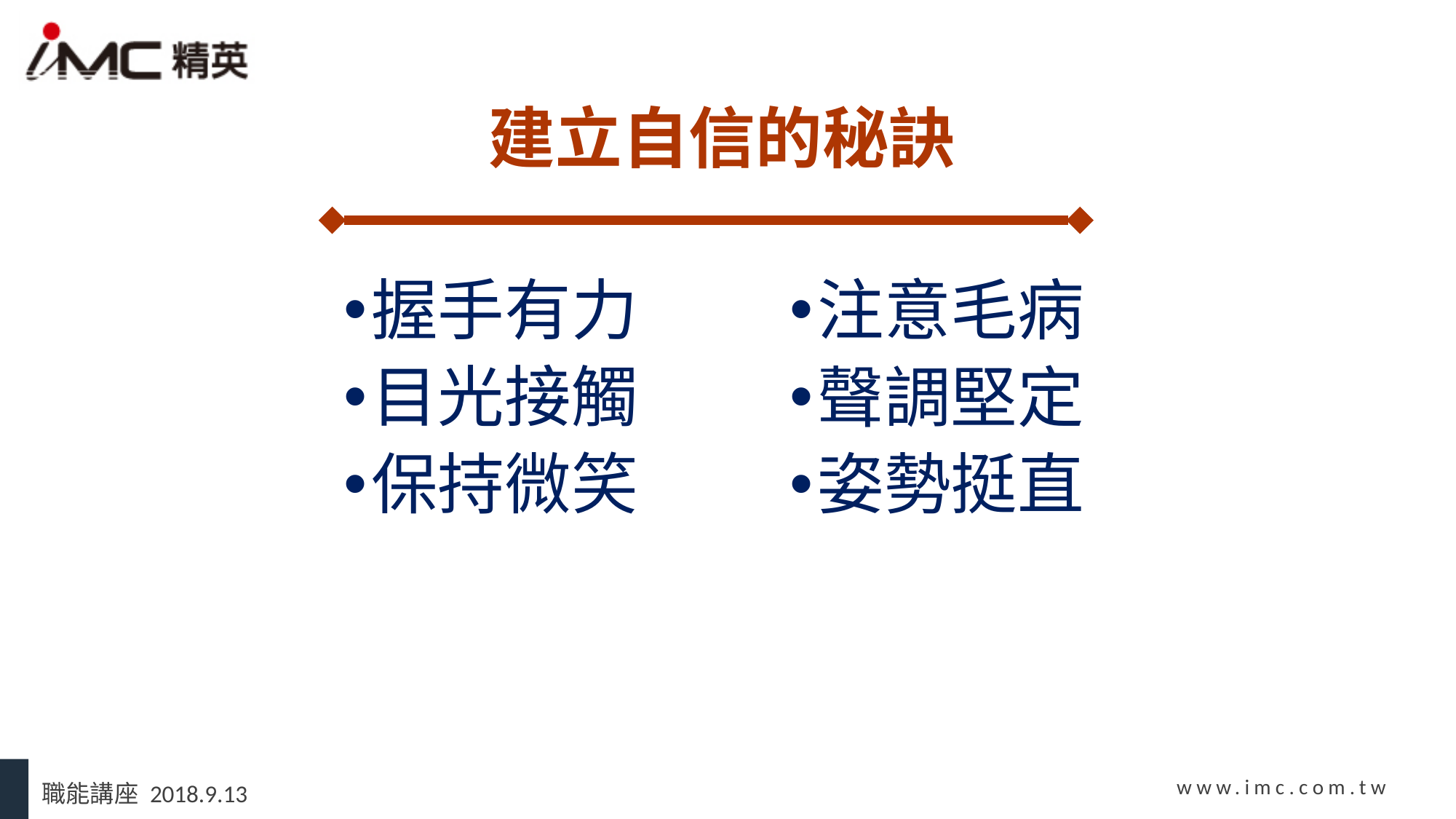

# 建立自信的秘訣
握手有力
目光接觸
保持微笑
注意毛病
聲調堅定
姿勢挺直